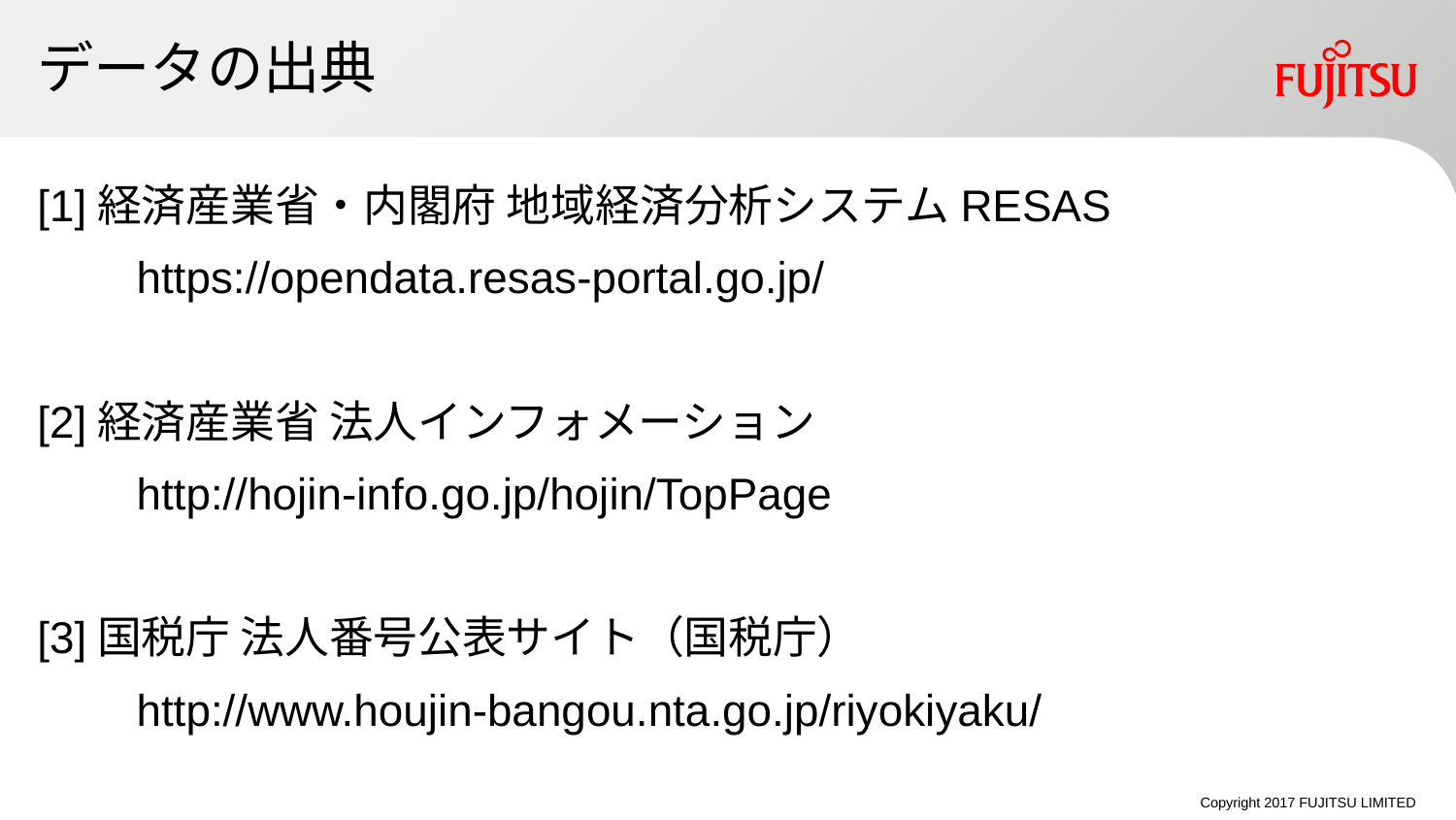

# データの出典
[1]経済産業省・内閣府 地域経済分析システムRESAS
　　https://opendata.resas-portal.go.jp/

[2]経済産業省 法人インフォメーション
　　http://hojin-info.go.jp/hojin/TopPage

[3]国税庁 法人番号公表サイト（国税庁）
　　http://www.houjin-bangou.nta.go.jp/riyokiyaku/
Copyright 2017 FUJITSU LIMITED